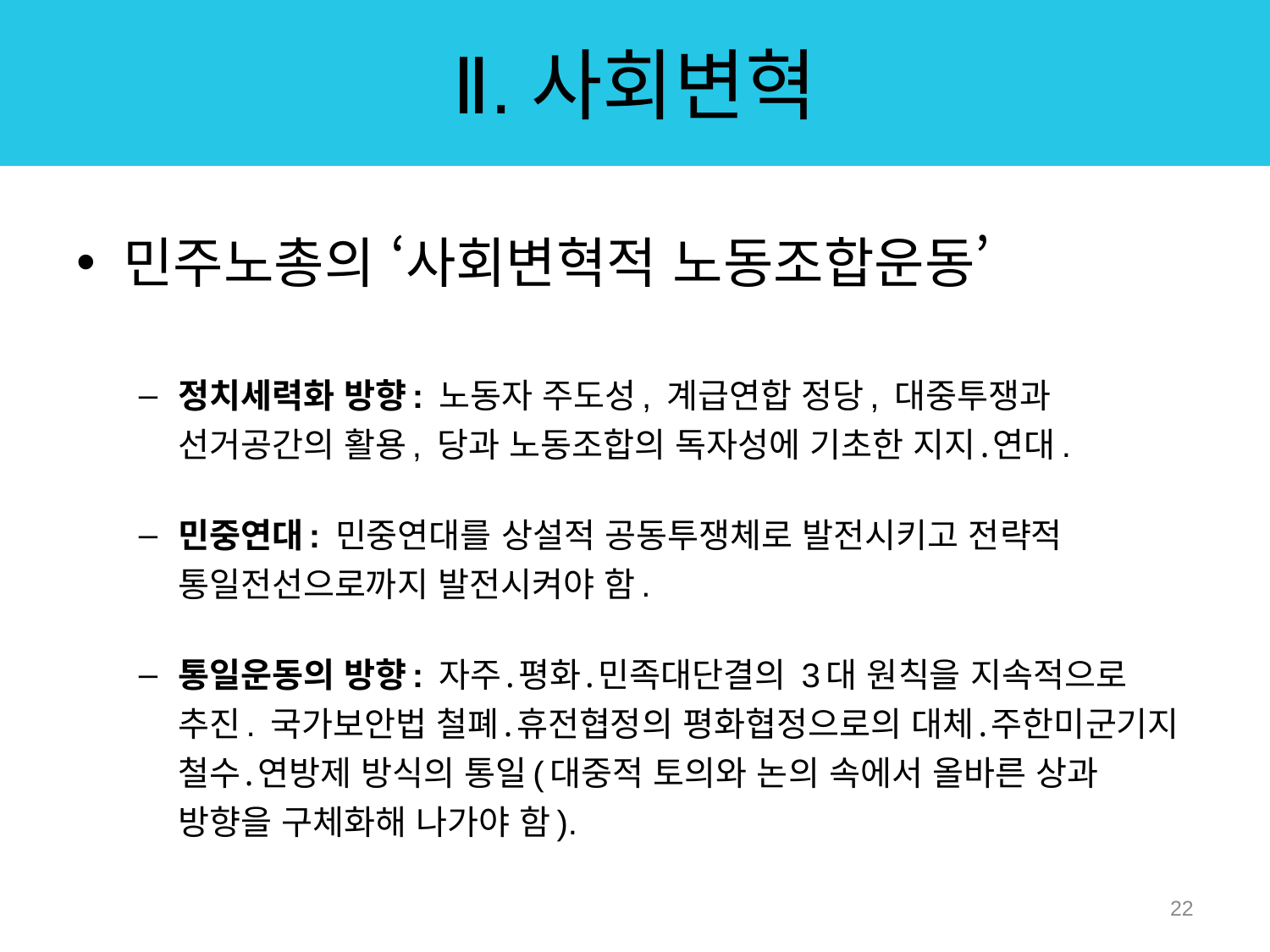

Ⅱ.사회변혁
민주노총의 ‘사회변혁적 노동조합운동’
정치세력화 방향: 노동자 주도성, 계급연합 정당, 대중투쟁과 선거공간의 활용, 당과 노동조합의 독자성에 기초한 지지․연대.
민중연대: 민중연대를 상설적 공동투쟁체로 발전시키고 전략적 통일전선으로까지 발전시켜야 함.
통일운동의 방향: 자주․평화․민족대단결의 3대 원칙을 지속적으로 추진. 국가보안법 철폐․휴전협정의 평화협정으로의 대체․주한미군기지 철수․연방제 방식의 통일(대중적 토의와 논의 속에서 올바른 상과 방향을 구체화해 나가야 함).

22